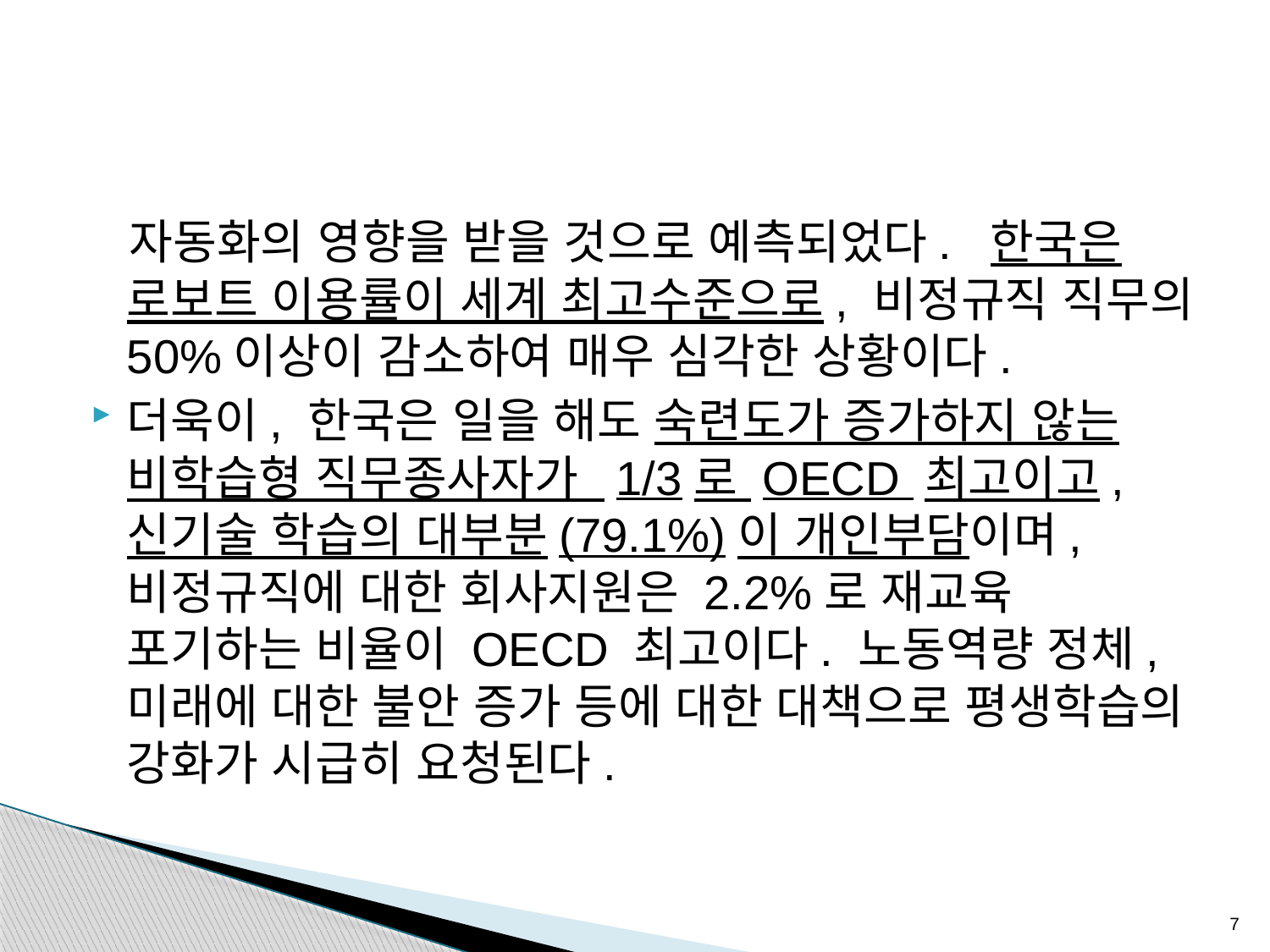

#
  자동화의 영향을 받을 것으로 예측되었다.  한국은 로보트 이용률이 세계 최고수준으로, 비정규직 직무의 50%이상이 감소하여 매우 심각한 상황이다.
더욱이, 한국은 일을 해도 숙련도가 증가하지 않는 비학습형 직무종사자가  1/3로 OECD 최고이고, 신기술 학습의 대부분(79.1%)이 개인부담이며, 비정규직에 대한 회사지원은 2.2%로 재교육 포기하는 비율이 OECD 최고이다. 노동역량 정체, 미래에 대한 불안 증가 등에 대한 대책으로 평생학습의 강화가 시급히 요청된다.
7